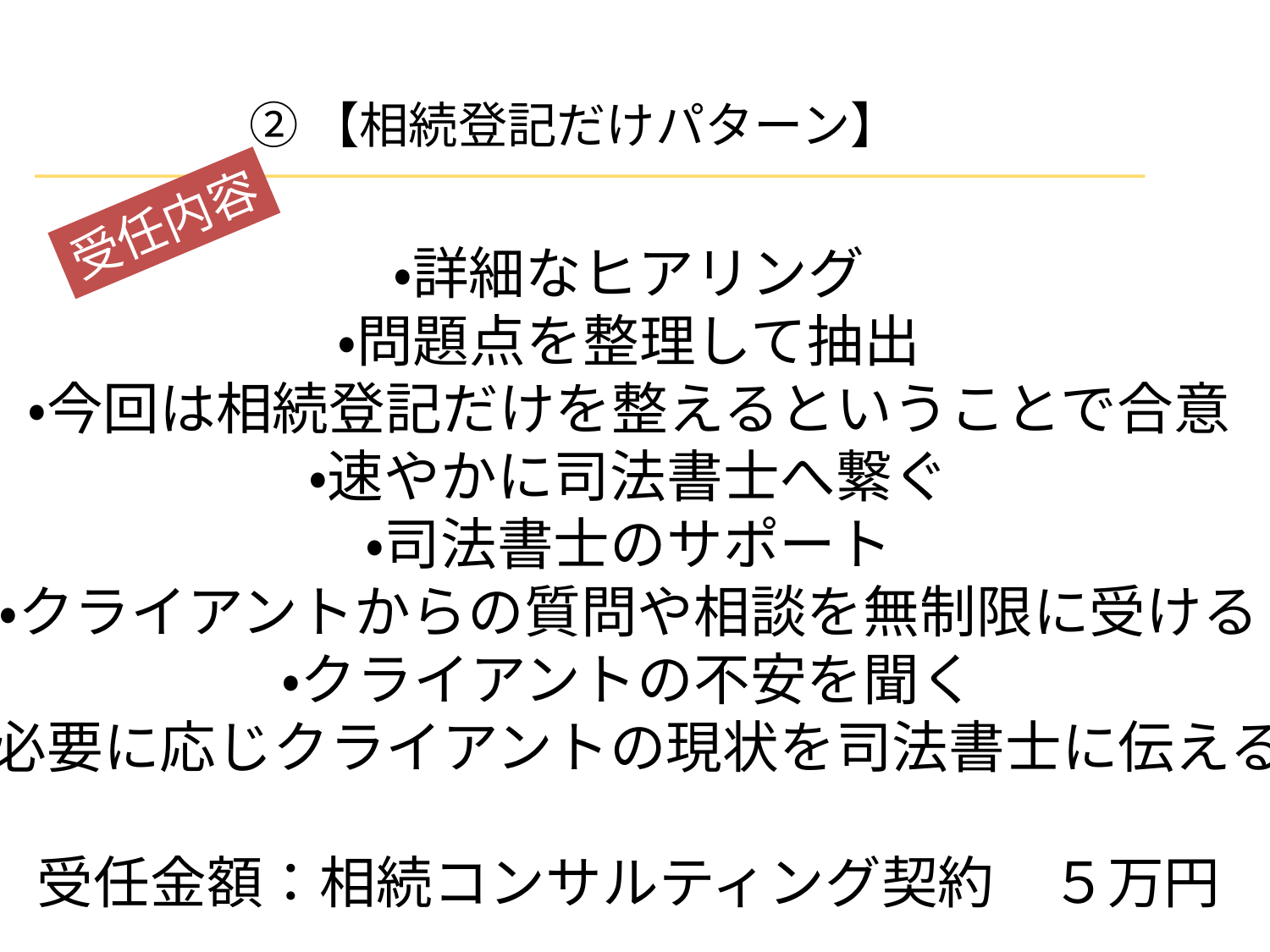

②【相続登記だけパターン】
受任内容
・詳細なヒアリング
・問題点を整理して抽出
・今回は相続登記だけを整えるということで合意
・速やかに司法書士へ繋ぐ
・司法書士のサポート
・クライアントからの質問や相談を無制限に受ける
・クライアントの不安を聞く
・必要に応じクライアントの現状を司法書士に伝える

受任金額：相続コンサルティング契約　５万円